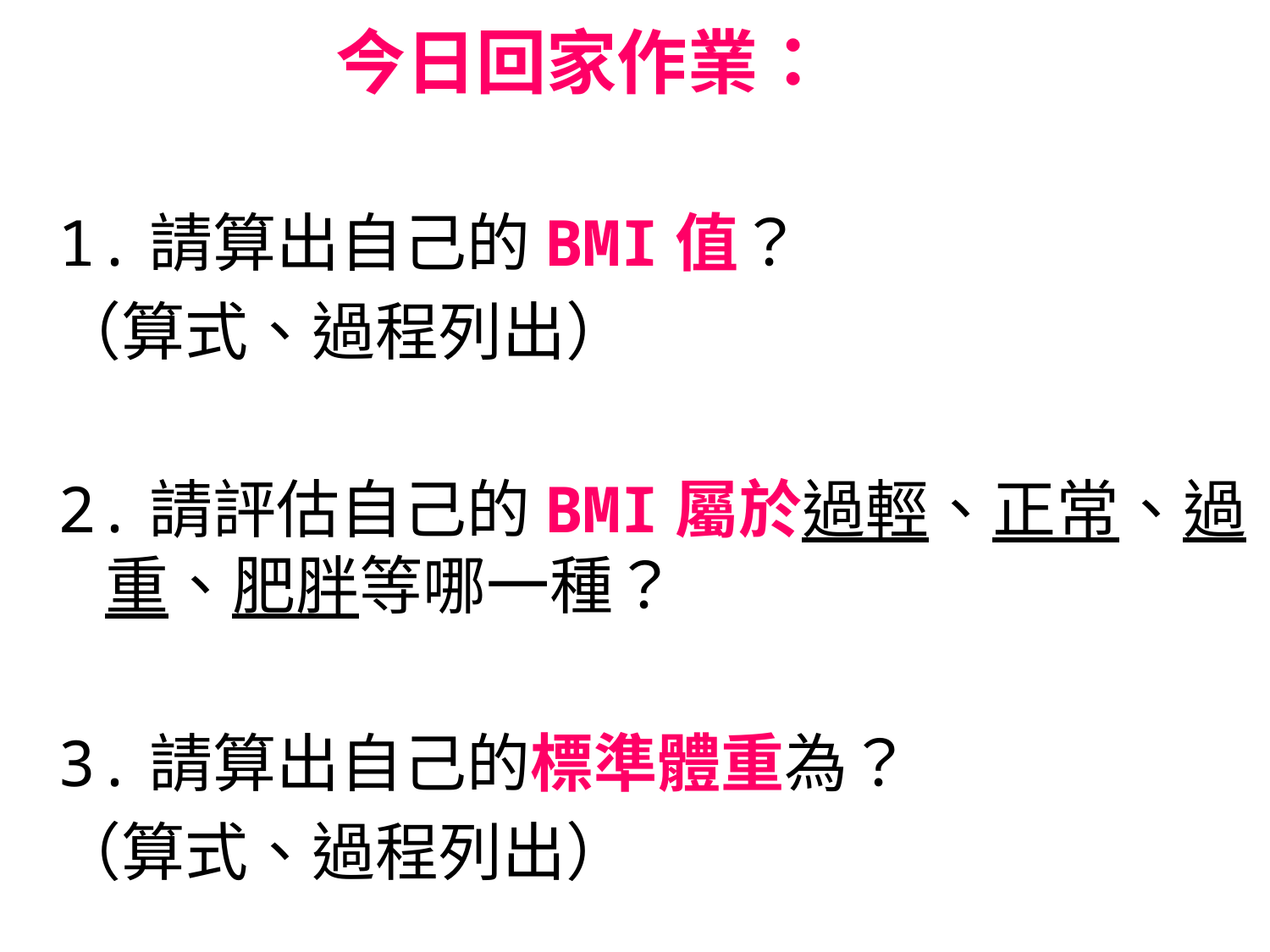

# 今日回家作業：

1.請算出自己的BMI值？
（算式、過程列出）

2.請評估自己的BMI屬於過輕、正常、過重、肥胖等哪一種？

3.請算出自己的標準體重為？
（算式、過程列出）